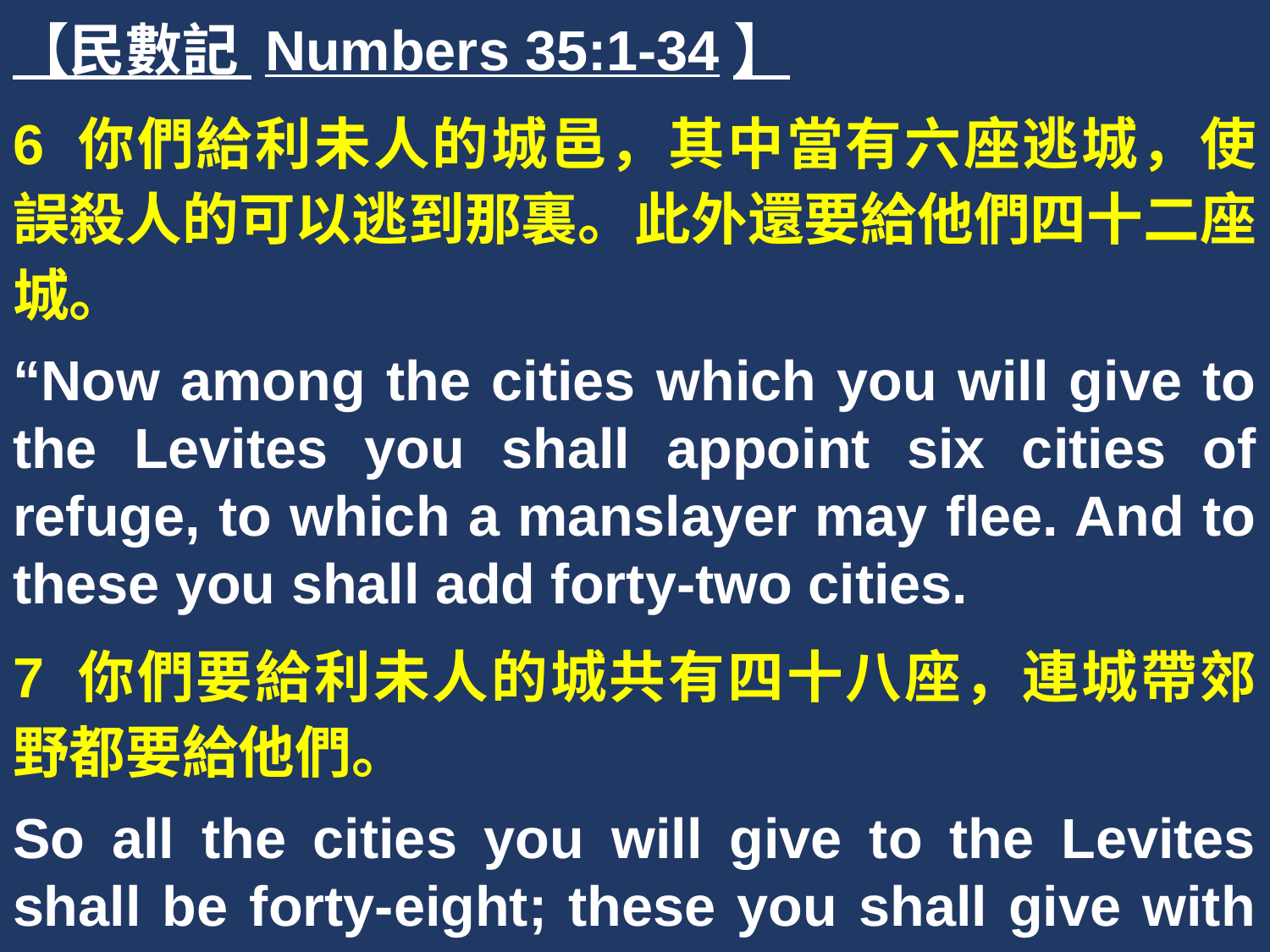

【民數記 Numbers 35:1-34】
6 你們給利未人的城邑，其中當有六座逃城，使誤殺人的可以逃到那裏。此外還要給他們四十二座城。
“Now among the cities which you will give to the Levites you shall appoint six cities of refuge, to which a manslayer may flee. And to these you shall add forty-two cities.
7 你們要給利未人的城共有四十八座，連城帶郊野都要給他們。
So all the cities you will give to the Levites shall be forty-eight; these you shall give with their common-land.